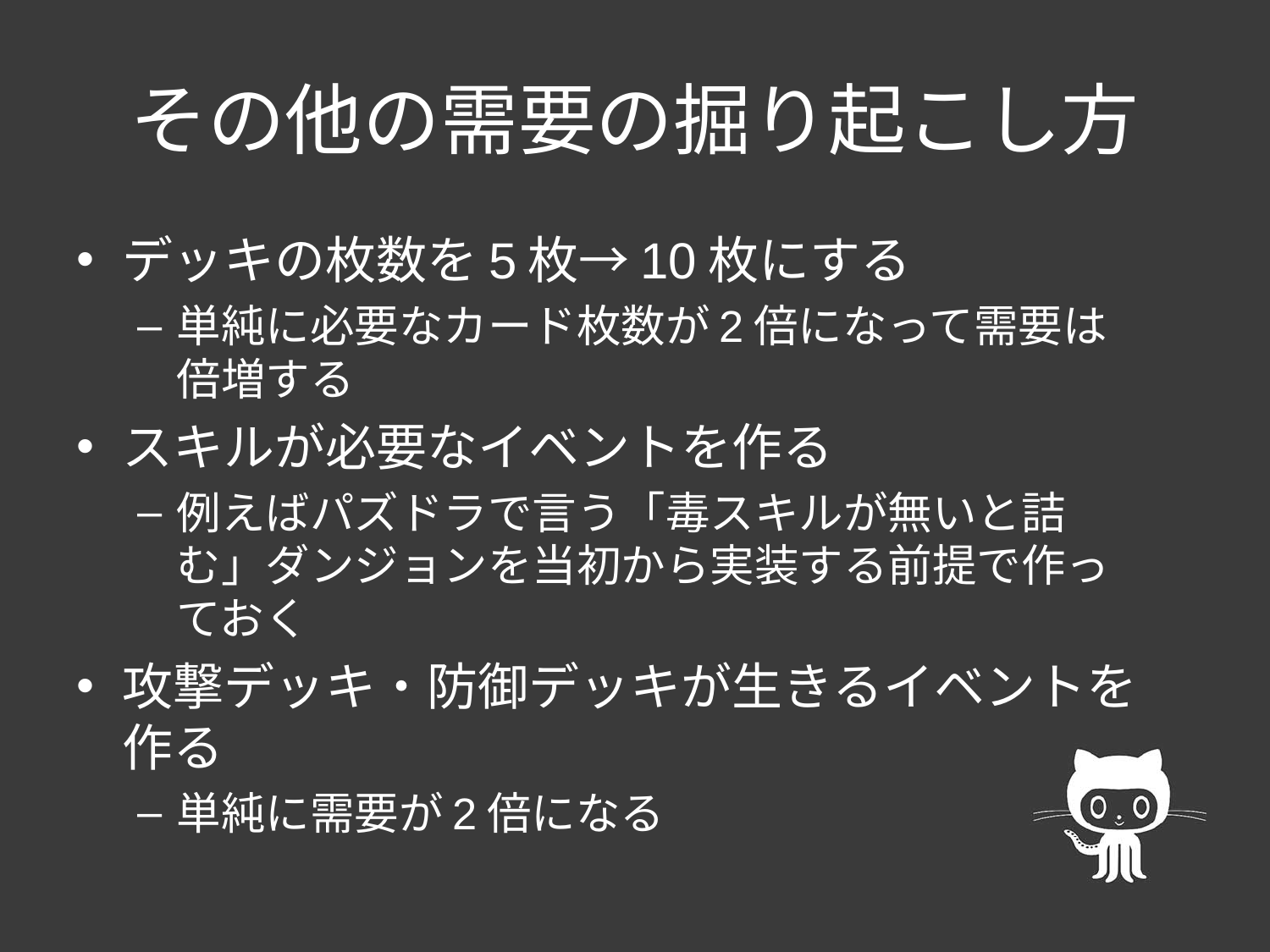

# その他の需要の掘り起こし方
デッキの枚数を5枚→10枚にする
単純に必要なカード枚数が2倍になって需要は倍増する
スキルが必要なイベントを作る
例えばパズドラで言う「毒スキルが無いと詰む」ダンジョンを当初から実装する前提で作っておく
攻撃デッキ・防御デッキが生きるイベントを作る
単純に需要が2倍になる